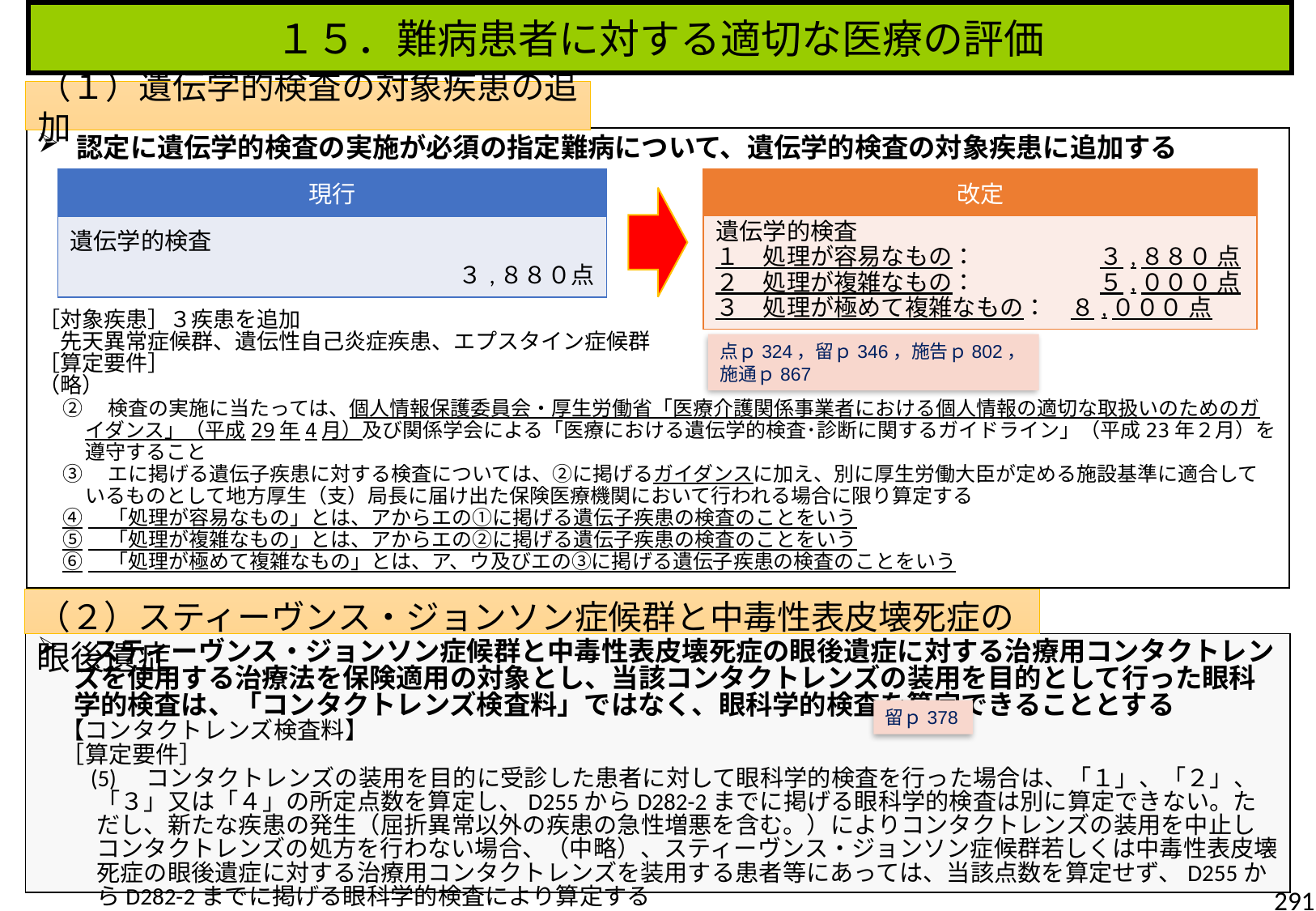

１５．難病患者に対する適切な医療の評価
（１）遺伝学的検査の対象疾患の追加
認定に遺伝学的検査の実施が必須の指定難病について、遺伝学的検査の対象疾患に追加する

［対象疾患］３疾患を追加
　先天異常症候群、遺伝性自己炎症疾患、エプスタイン症候群
［算定要件］
（略）
②　検査の実施に当たっては、個人情報保護委員会・厚生労働省「医療介護関係事業者における個人情報の適切な取扱いのためのガイダンス」（平成29年4月）及び関係学会による「医療における遺伝学的検査･診断に関するガイドライン」（平成23年２月）を遵守すること
③　エに掲げる遺伝子疾患に対する検査については、②に掲げるガイダンスに加え、別に厚生労働大臣が定める施設基準に適合しているものとして地方厚生（支）局長に届け出た保険医療機関において行われる場合に限り算定する
④　「処理が容易なもの」とは、アからエの①に掲げる遺伝子疾患の検査のことをいう
⑤　「処理が複雑なもの」とは、アからエの②に掲げる遺伝子疾患の検査のことをいう
⑥　「処理が極めて複雑なもの」とは、ア、ウ及びエの③に掲げる遺伝子疾患の検査のことをいう
| 改定 |
| --- |
| 遺伝学的検査 １　処理が容易なもの：　　　　　 ３,８８０ 点 ２　処理が複雑なもの：　　　　　 ５,０００ 点 ３　処理が極めて複雑なもの：　８,０００ 点 |
| 現行 |
| --- |
| 遺伝学的検査 ３,８８０点 |

点ｐ324，留ｐ346，施告ｐ802，施通ｐ867
（２）スティーヴンス・ジョンソン症候群と中毒性表皮壊死症の眼後遺症
  スティーヴンス・ジョンソン症候群と中毒性表皮壊死症の眼後遺症に対する治療用コンタクトレンズを使用する治療法を保険適用の対象とし、当該コンタクトレンズの装用を目的として行った眼科学的検査は、「コンタクトレンズ検査料」ではなく、眼科学的検査を算定できることとする
　【コンタクトレンズ検査料】
　［算定要件］
　　(5)　コンタクトレンズの装用を目的に受診した患者に対して眼科学的検査を行った場合は、「１」、「２」、「３」又は「４」の所定点数を算定し、D255からD282-2までに掲げる眼科学的検査は別に算定できない。ただし、新たな疾患の発生（屈折異常以外の疾患の急性増悪を含む。）によりコンタクトレンズの装用を中止しコンタクトレンズの処方を行わない場合、（中略）、スティーヴンス・ジョンソン症候群若しくは中毒性表皮壊死症の眼後遺症に対する治療用コンタクトレンズを装用する患者等にあっては、当該点数を算定せず、D255からD282-2までに掲げる眼科学的検査により算定する
留ｐ378
291